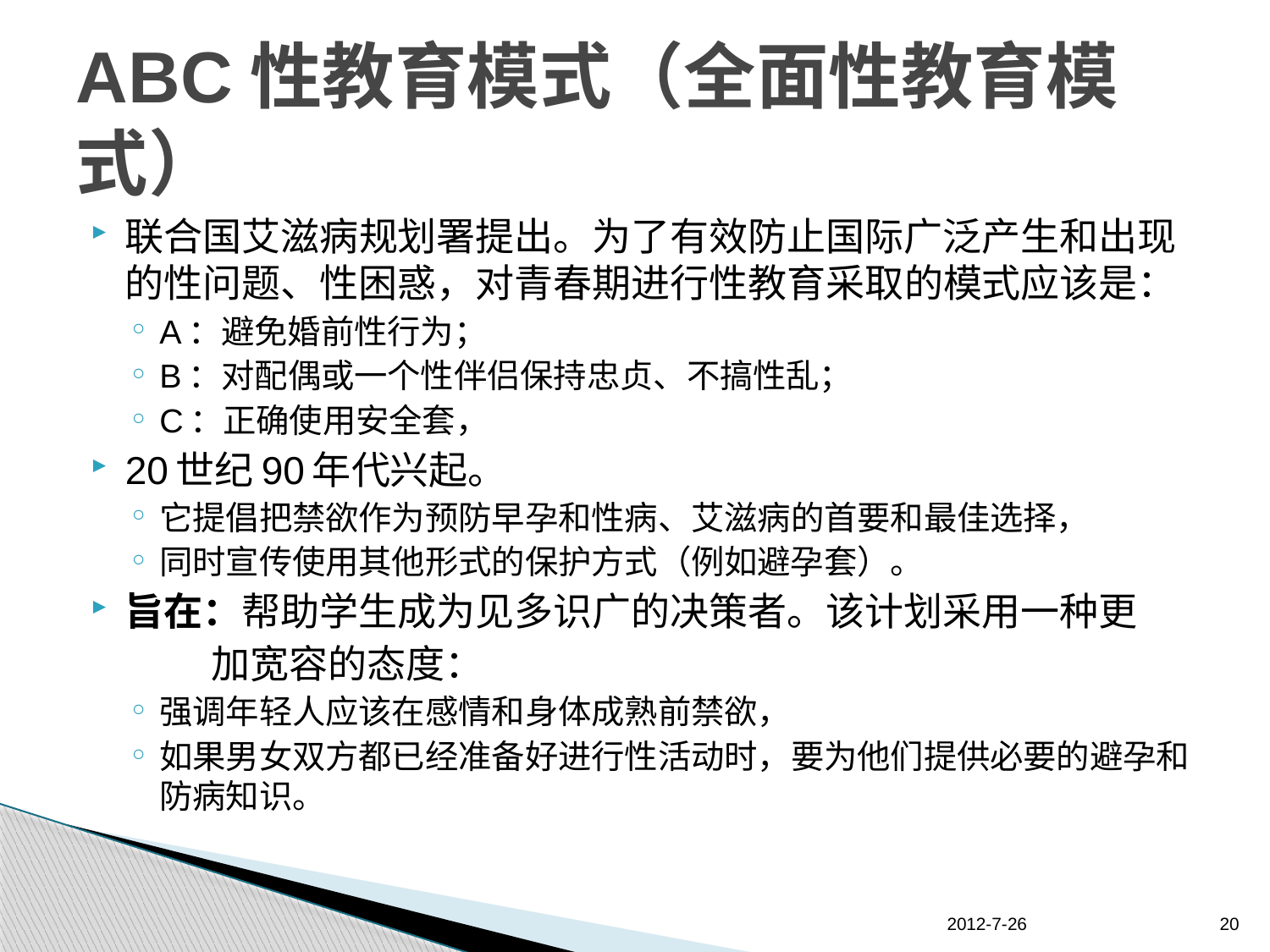

# ABC性教育模式（全面性教育模式）
联合国艾滋病规划署提出。为了有效防止国际广泛产生和出现的性问题、性困惑，对青春期进行性教育采取的模式应该是：
A：避免婚前性行为；
B：对配偶或一个性伴侣保持忠贞、不搞性乱；
C：正确使用安全套，
20世纪90年代兴起。
它提倡把禁欲作为预防早孕和性病、艾滋病的首要和最佳选择，
同时宣传使用其他形式的保护方式（例如避孕套）。
旨在：帮助学生成为见多识广的决策者。该计划采用一种更
             加宽容的态度：
强调年轻人应该在感情和身体成熟前禁欲，
如果男女双方都已经准备好进行性活动时，要为他们提供必要的避孕和防病知识。

2012-7-26
20